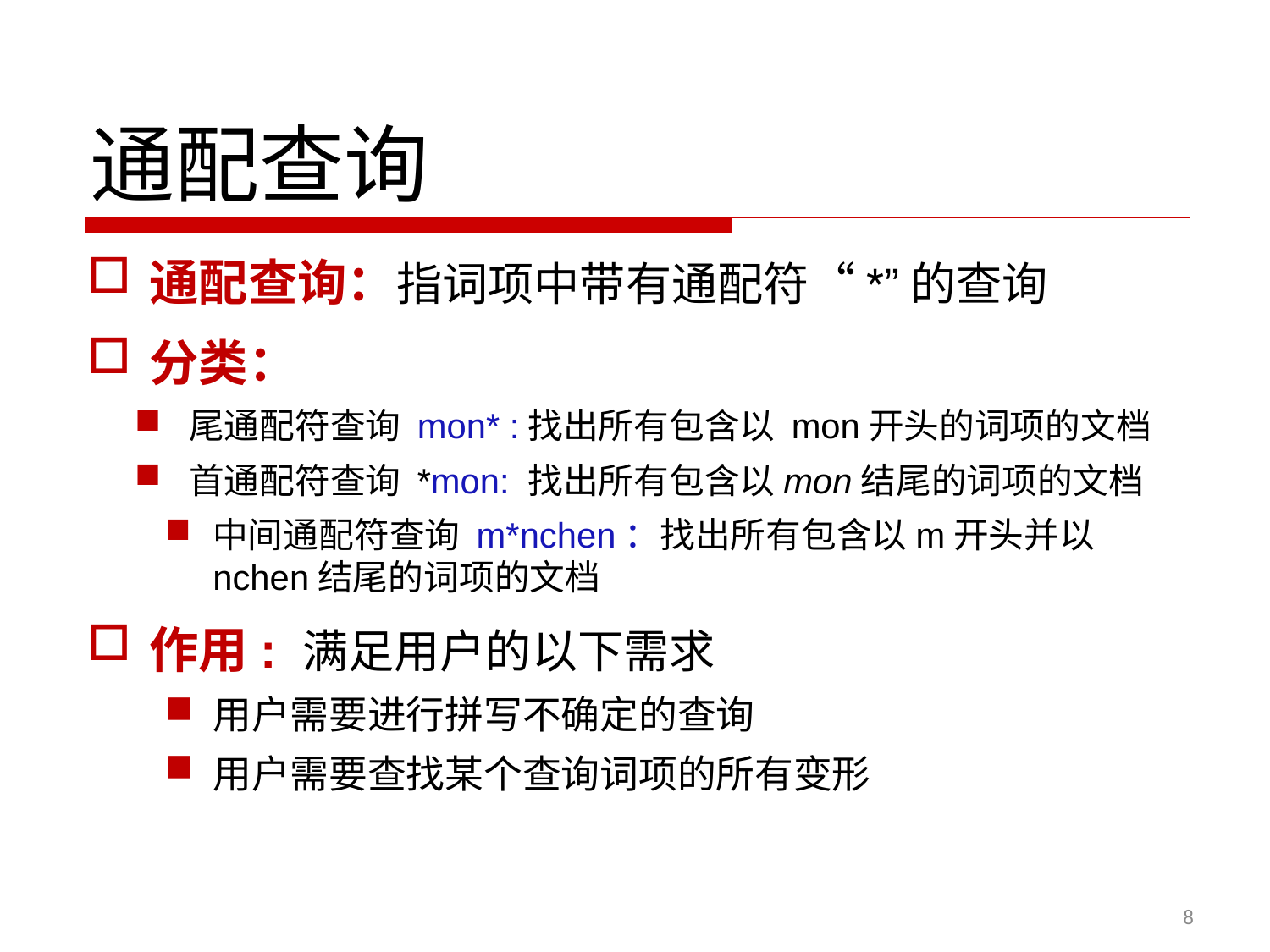

通配查询
通配查询：指词项中带有通配符“*”的查询
分类：
  尾通配符查询 mon* :找出所有包含以 mon开头的词项的文档
  首通配符查询 *mon: 找出所有包含以mon结尾的词项的文档
中间通配符查询 m*nchen：找出所有包含以m开头并以nchen结尾的词项的文档
作用: 满足用户的以下需求
用户需要进行拼写不确定的查询
用户需要查找某个查询词项的所有变形
8